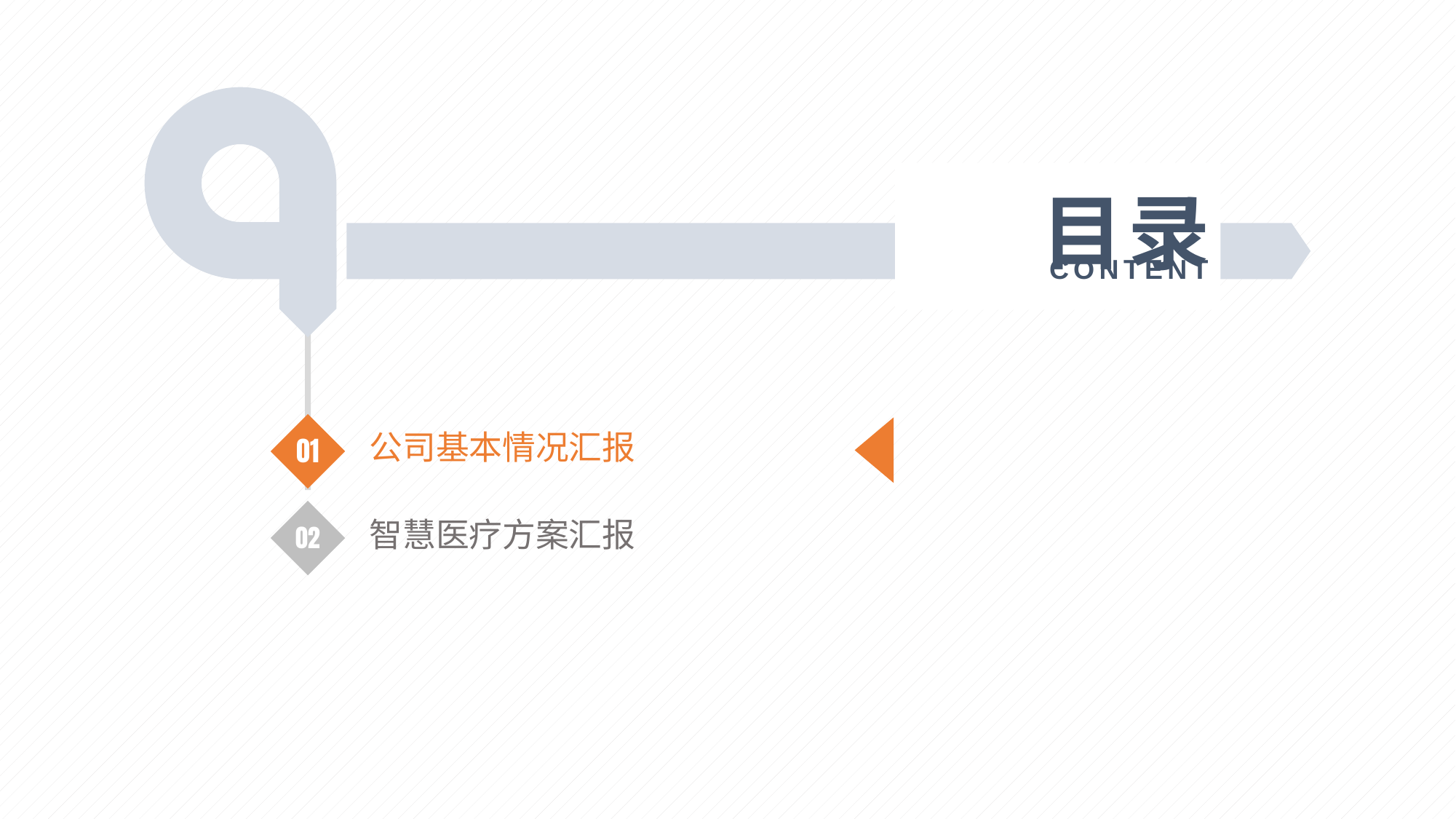

目录

CONTENT
01
公司基本情况汇报
02
智慧医疗方案汇报

2